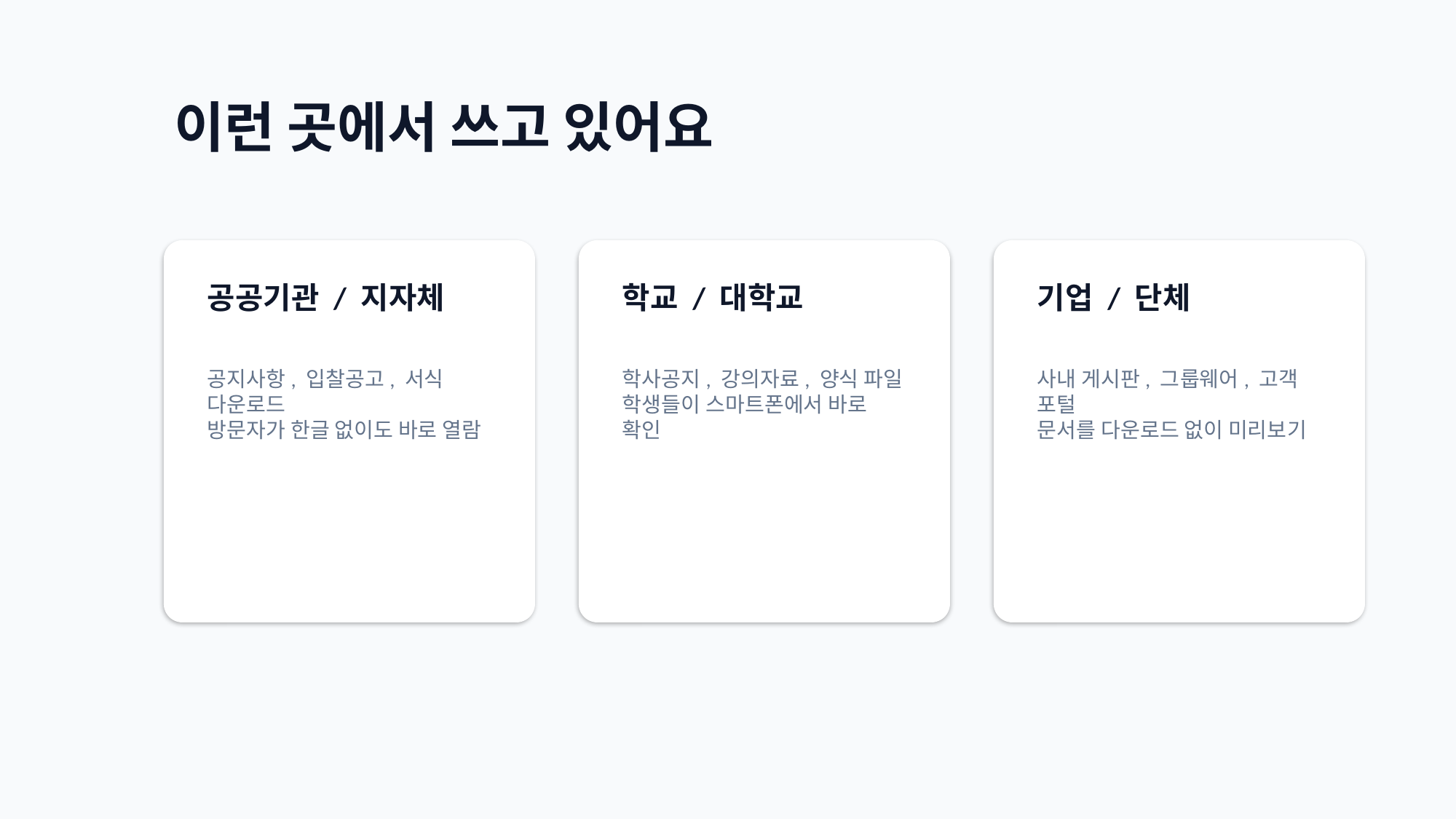

이런 곳에서 쓰고 있어요

공공기관 / 지자체
학교 / 대학교
기업 / 단체
공지사항, 입찰공고, 서식 다운로드
방문자가 한글 없이도 바로 열람
학사공지, 강의자료, 양식 파일
학생들이 스마트폰에서 바로 확인
사내 게시판, 그룹웨어, 고객 포털
문서를 다운로드 없이 미리보기